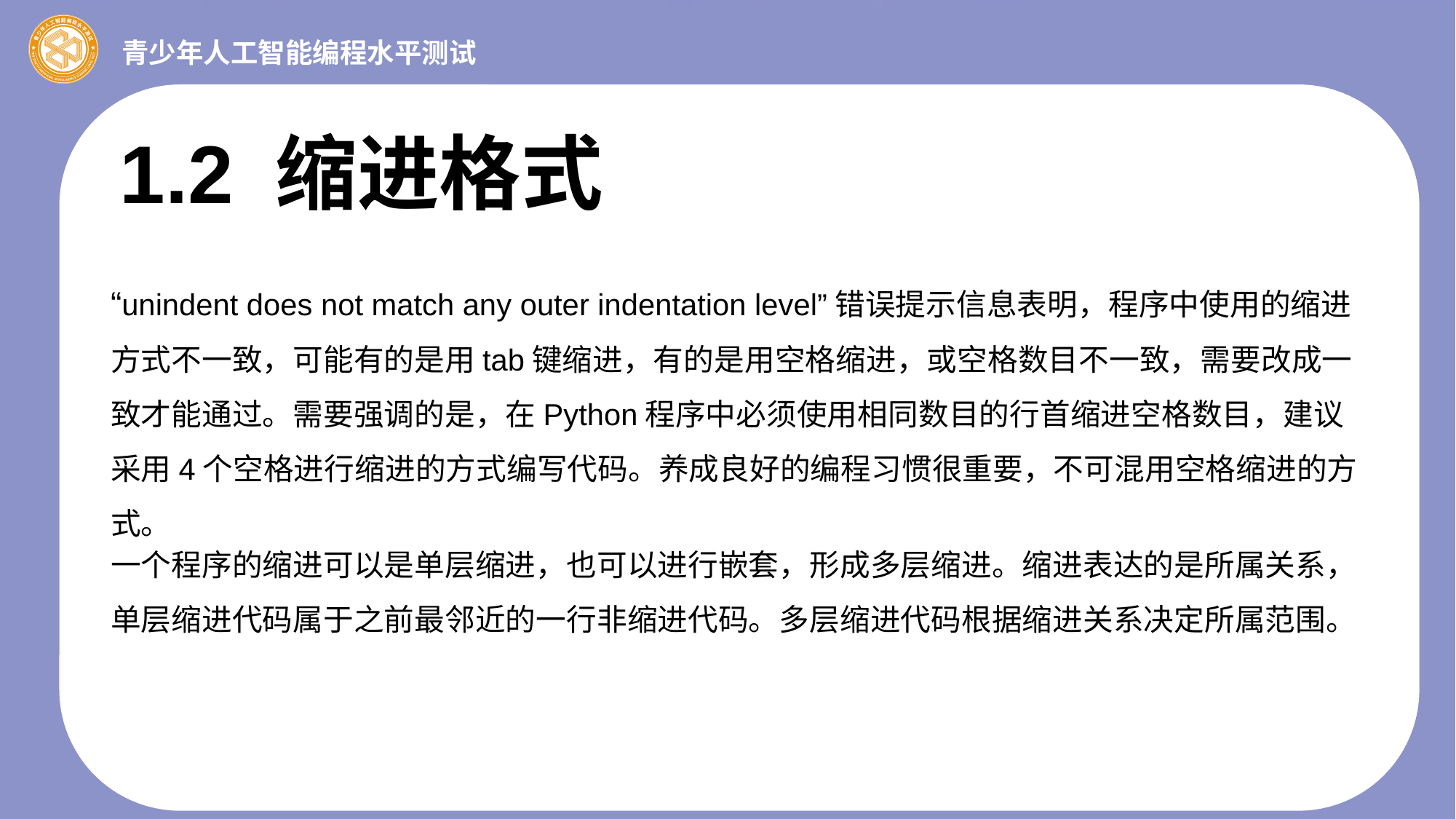

1.2 缩进格式
“unindent does not match any outer indentation level”错误提示信息表明，程序中使用的缩进方式不一致，可能有的是用tab键缩进，有的是用空格缩进，或空格数目不一致，需要改成一致才能通过。需要强调的是，在Python程序中必须使用相同数目的行首缩进空格数目，建议采用4个空格进行缩进的方式编写代码。养成良好的编程习惯很重要，不可混用空格缩进的方式。
一个程序的缩进可以是单层缩进，也可以进行嵌套，形成多层缩进。缩进表达的是所属关系，单层缩进代码属于之前最邻近的一行非缩进代码。多层缩进代码根据缩进关系决定所属范围。